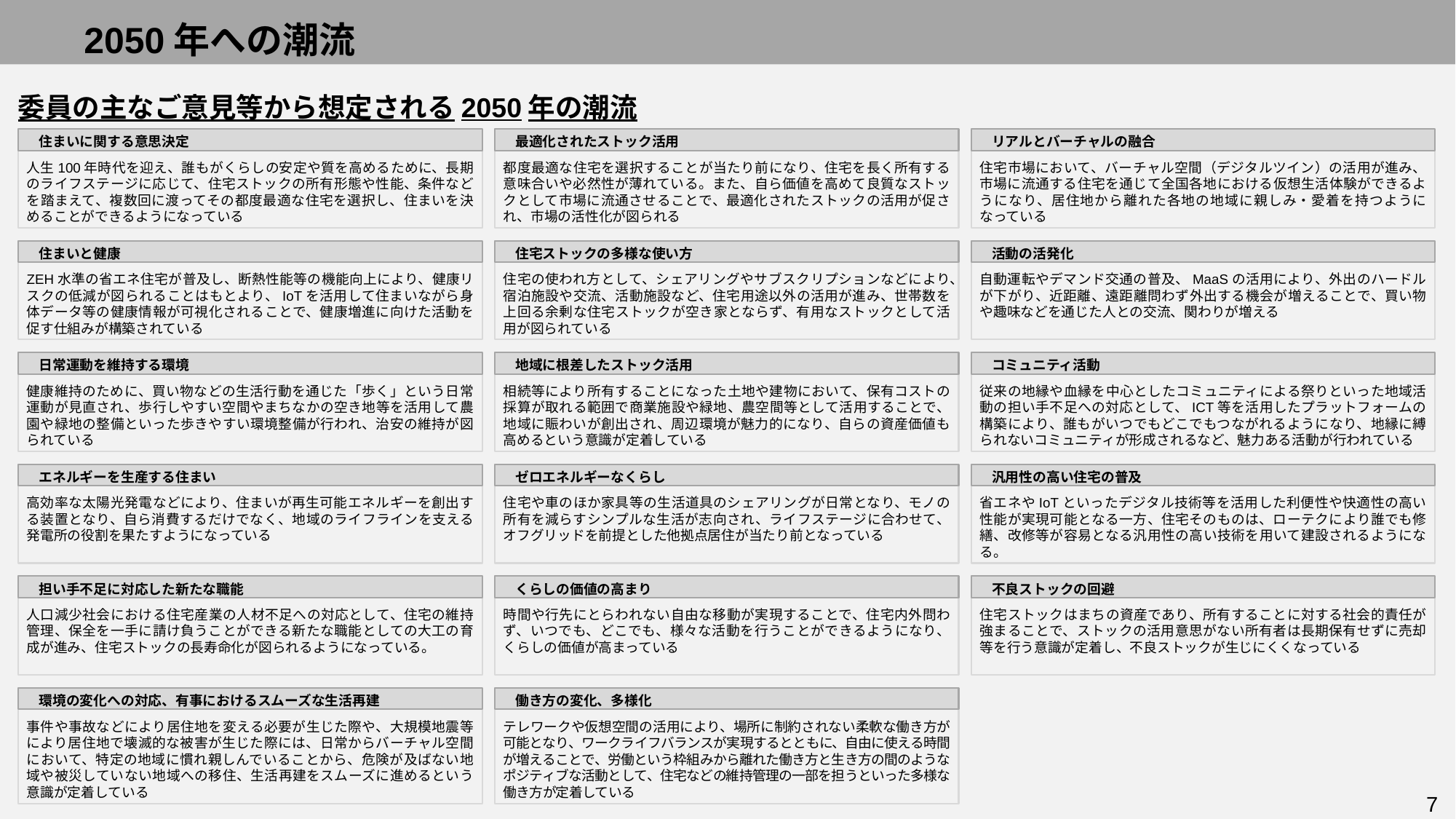

2050年への潮流

委員の主なご意見等から想定される2050年の潮流
住まいに関する意思決定
最適化されたストック活用
リアルとバーチャルの融合
人生100年時代を迎え、誰もがくらしの安定や質を高めるために、長期のライフステージに応じて、住宅ストックの所有形態や性能、条件などを踏まえて、複数回に渡ってその都度最適な住宅を選択し、住まいを決めることができるようになっている
都度最適な住宅を選択することが当たり前になり、住宅を長く所有する意味合いや必然性が薄れている。また、自ら価値を高めて良質なストックとして市場に流通させることで、最適化されたストックの活用が促され、市場の活性化が図られる
住宅市場において、バーチャル空間（デジタルツイン）の活用が進み、市場に流通する住宅を通じて全国各地における仮想生活体験ができるようになり、居住地から離れた各地の地域に親しみ・愛着を持つようになっている
住まいと健康
住宅ストックの多様な使い方
活動の活発化
ZEH水準の省エネ住宅が普及し、断熱性能等の機能向上により、健康リスクの低減が図られることはもとより、IoTを活用して住まいながら身体データ等の健康情報が可視化されることで、健康増進に向けた活動を促す仕組みが構築されている
住宅の使われ方として、シェアリングやサブスクリプションなどにより、宿泊施設や交流、活動施設など、住宅用途以外の活用が進み、世帯数を上回る余剰な住宅ストックが空き家とならず、有用なストックとして活用が図られている
自動運転やデマンド交通の普及、MaaSの活用により、外出のハードルが下がり、近距離、遠距離問わず外出する機会が増えることで、買い物や趣味などを通じた人との交流、関わりが増える
日常運動を維持する環境
地域に根差したストック活用
コミュニティ活動
健康維持のために、買い物などの生活行動を通じた「歩く」という日常運動が見直され、歩行しやすい空間やまちなかの空き地等を活用して農園や緑地の整備といった歩きやすい環境整備が行われ、治安の維持が図られている
相続等により所有することになった土地や建物において、保有コストの採算が取れる範囲で商業施設や緑地、農空間等として活用することで、地域に賑わいが創出され、周辺環境が魅力的になり、自らの資産価値も高めるという意識が定着している
従来の地縁や血縁を中心としたコミュニティによる祭りといった地域活動の担い手不足への対応として、ICT等を活用したプラットフォームの構築により、誰もがいつでもどこでもつながれるようになり、地縁に縛られないコミュニティが形成されるなど、魅力ある活動が行われている
エネルギーを生産する住まい
ゼロエネルギーなくらし
汎用性の高い住宅の普及
高効率な太陽光発電などにより、住まいが再生可能エネルギーを創出する装置となり、自ら消費するだけでなく、地域のライフラインを支える発電所の役割を果たすようになっている
住宅や車のほか家具等の生活道具のシェアリングが日常となり、モノの所有を減らすシンプルな生活が志向され、ライフステージに合わせて、オフグリッドを前提とした他拠点居住が当たり前となっている
省エネやIoTといったデジタル技術等を活用した利便性や快適性の高い性能が実現可能となる一方、住宅そのものは、ローテクにより誰でも修繕、改修等が容易となる汎用性の高い技術を用いて建設されるようになる。
担い手不足に対応した新たな職能
くらしの価値の高まり
不良ストックの回避
人口減少社会における住宅産業の人材不足への対応として、住宅の維持管理、保全を一手に請け負うことができる新たな職能としての大工の育成が進み、住宅ストックの長寿命化が図られるようになっている。
時間や行先にとらわれない自由な移動が実現することで、住宅内外問わず、いつでも、どこでも、様々な活動を行うことができるようになり、くらしの価値が高まっている
住宅ストックはまちの資産であり、所有することに対する社会的責任が強まることで、ストックの活用意思がない所有者は長期保有せずに売却等を行う意識が定着し、不良ストックが生じにくくなっている
環境の変化への対応、有事におけるスムーズな生活再建
働き方の変化、多様化
事件や事故などにより居住地を変える必要が生じた際や、大規模地震等により居住地で壊滅的な被害が生じた際には、日常からバーチャル空間において、特定の地域に慣れ親しんでいることから、危険が及ばない地域や被災していない地域への移住、生活再建をスムーズに進めるという意識が定着している
テレワークや仮想空間の活用により、場所に制約されない柔軟な働き方が可能となり、ワークライフバランスが実現するとともに、自由に使える時間が増えることで、労働という枠組みから離れた働き方と生き方の間のようなポジティブな活動として、住宅などの維持管理の一部を担うといった多様な働き方が定着している
7